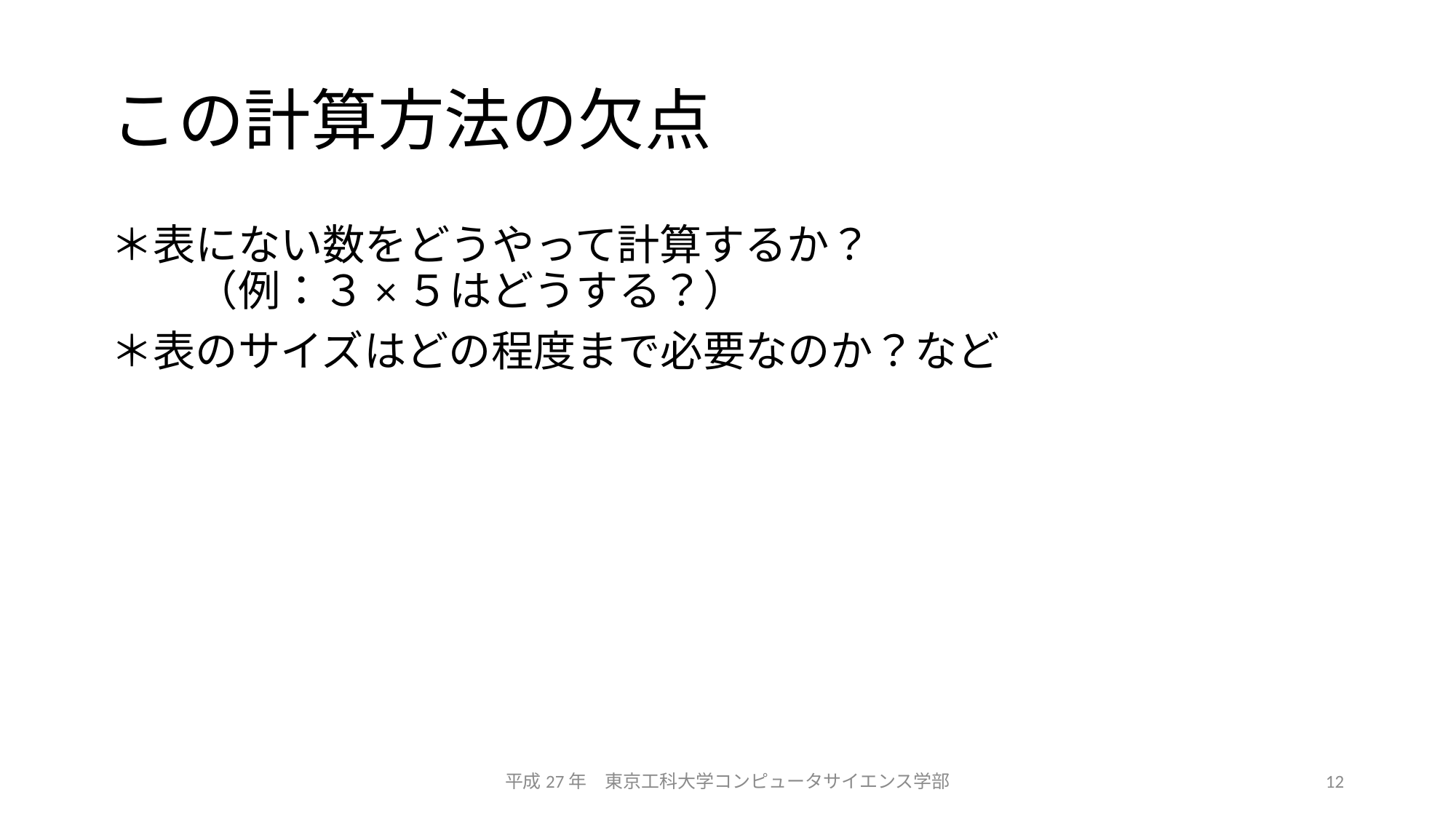

# この計算方法の欠点
＊表にない数をどうやって計算するか？　
　　（例：３×５はどうする？）
＊表のサイズはどの程度まで必要なのか？など
平成27年　東京工科大学コンピュータサイエンス学部
12